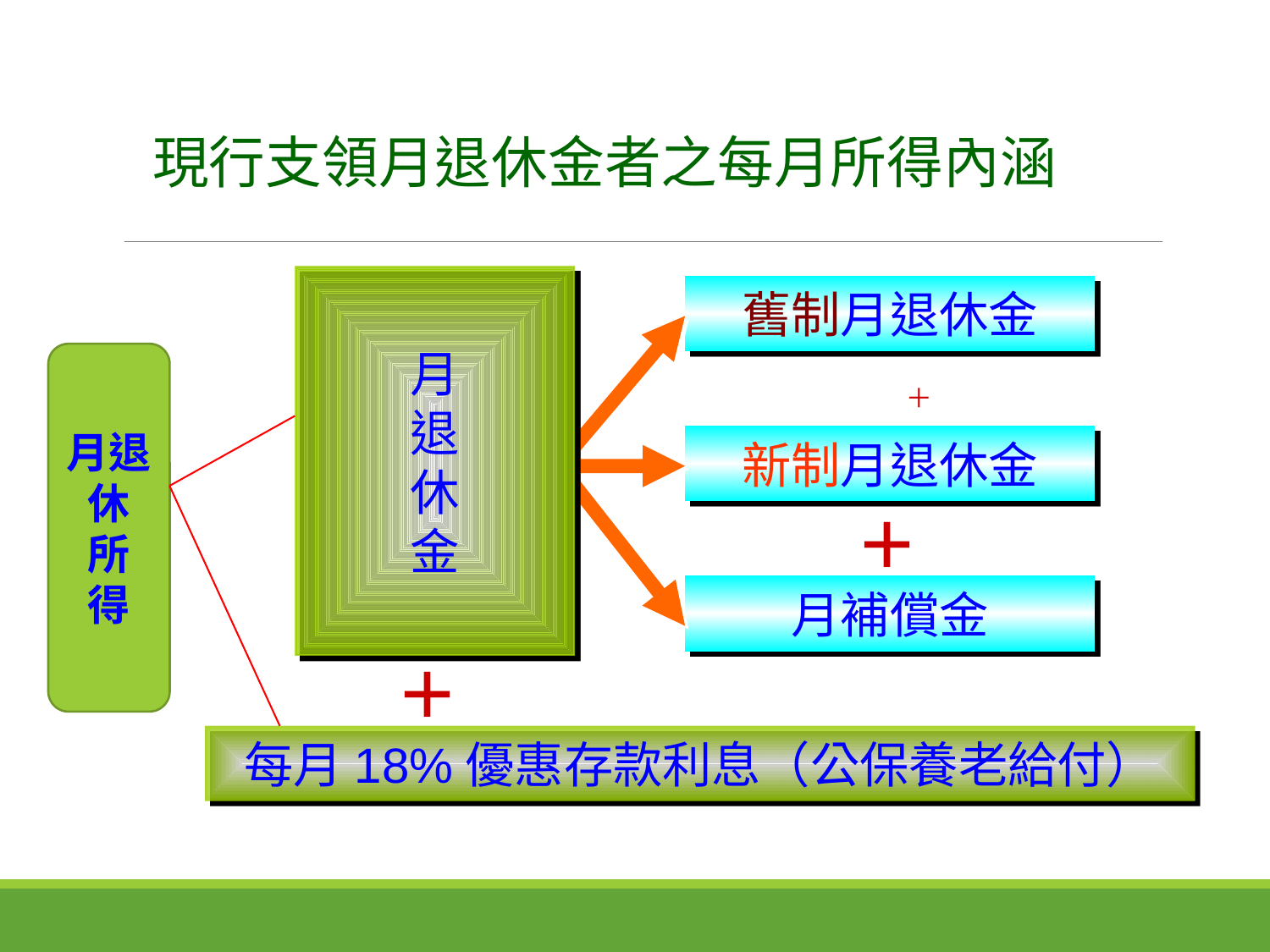

現行支領月退休金者之每月所得內涵
月
退
休
金
舊制月退休金

月退
休
所
得
# ＋
新制月退休金

＋
月補償金
＋
每月18%優惠存款利息（公保養老給付）